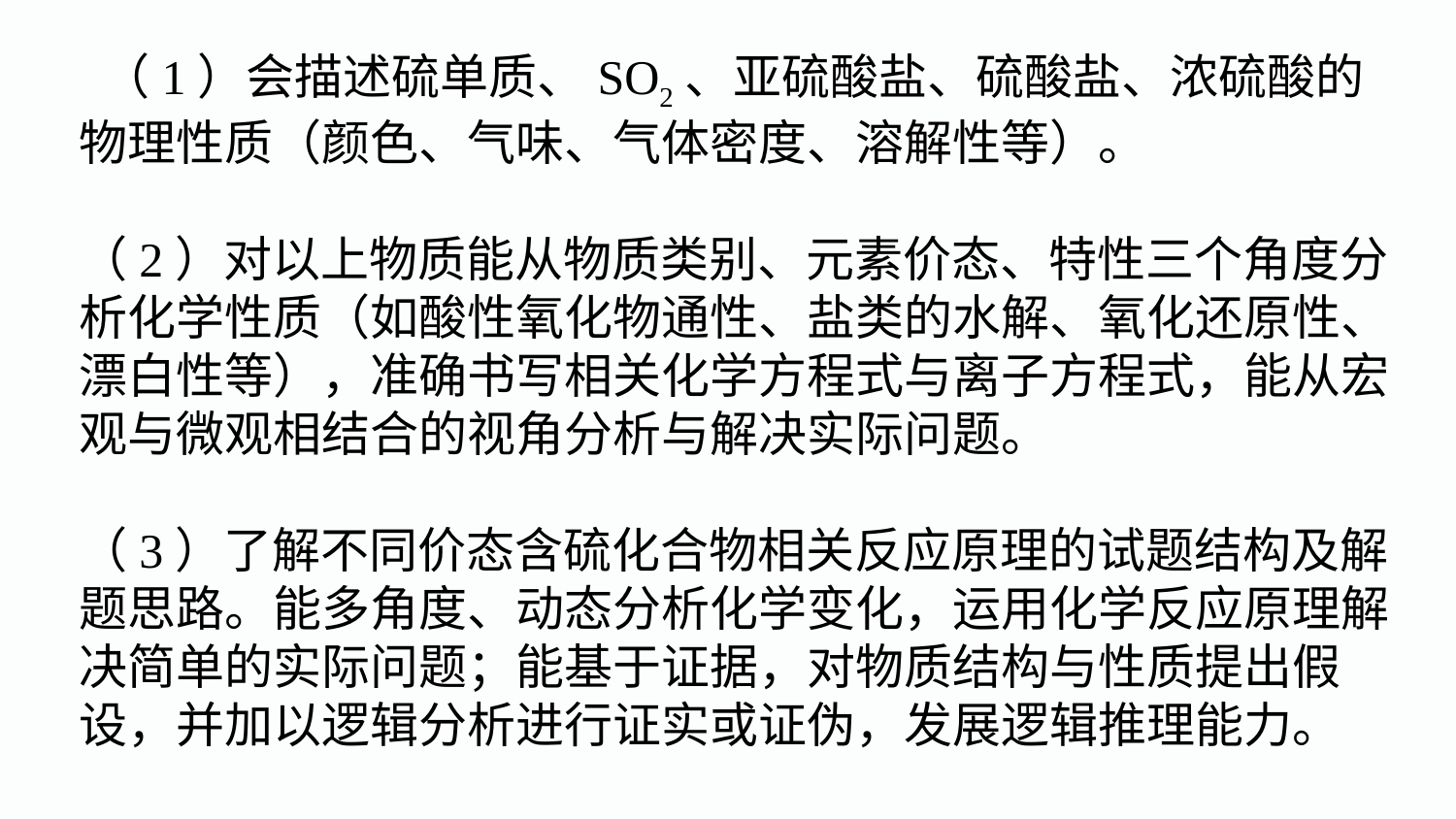

（1）会描述硫单质、SO2、亚硫酸盐、硫酸盐、浓硫酸的物理性质（颜色、气味、气体密度、溶解性等）。

（2）对以上物质能从物质类别、元素价态、特性三个角度分析化学性质（如酸性氧化物通性、盐类的水解、氧化还原性、漂白性等），准确书写相关化学方程式与离子方程式，能从宏观与微观相结合的视角分析与解决实际问题。

（3）了解不同价态含硫化合物相关反应原理的试题结构及解题思路。能多角度、动态分析化学变化，运用化学反应原理解决简单的实际问题；能基于证据，对物质结构与性质提出假设，并加以逻辑分析进行证实或证伪，发展逻辑推理能力。